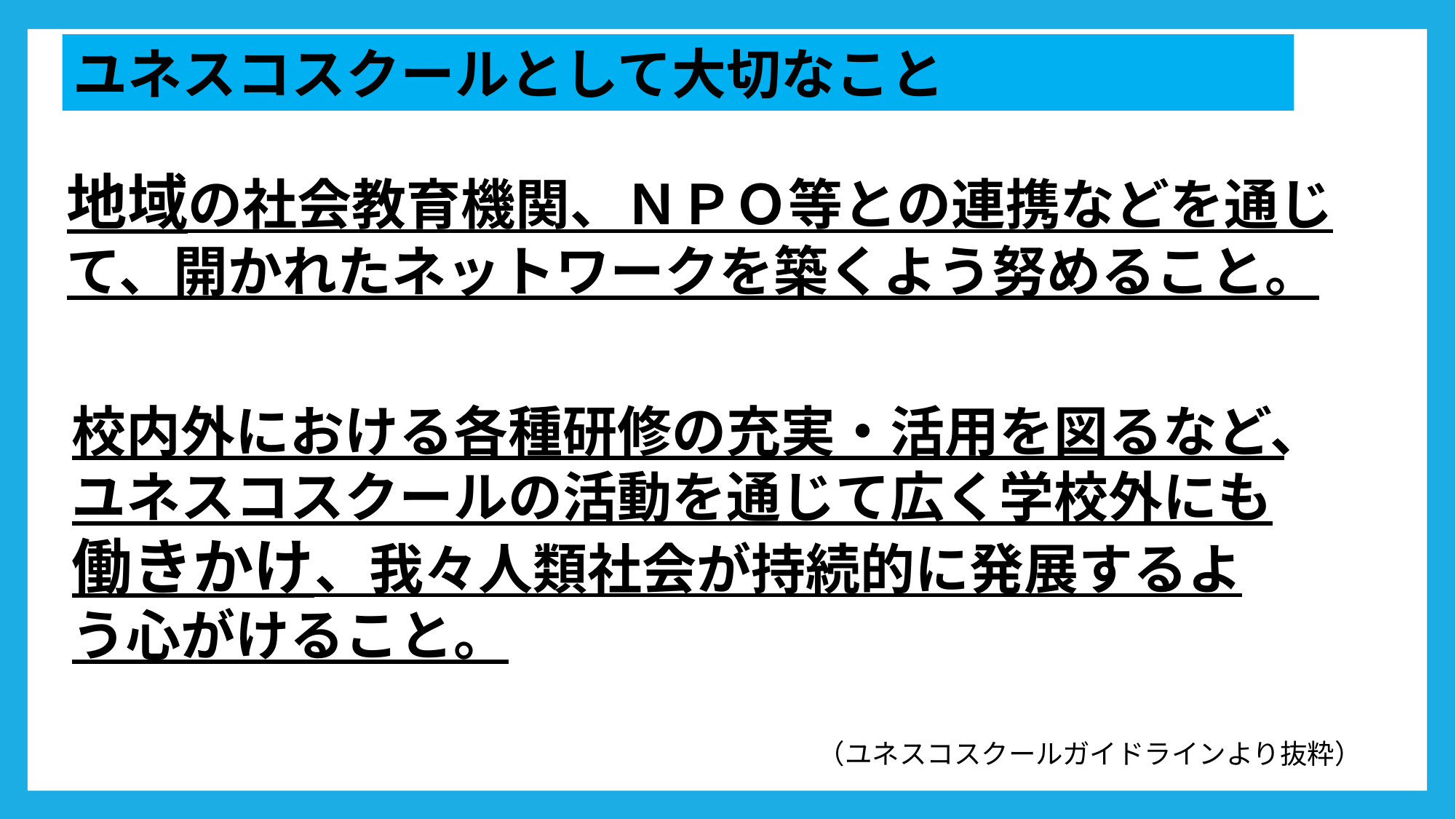

ユネスコスクールとして大切なこと
地域の社会教育機関、ＮＰＯ等との連携などを通じて、開かれたネットワークを築くよう努めること。
校内外における各種研修の充実・活用を図るなど、ユネスコスクールの活動を通じて広く学校外にも働きかけ、我々人類社会が持続的に発展するよう心がけること。
（ユネスコスクールガイドラインより抜粋）